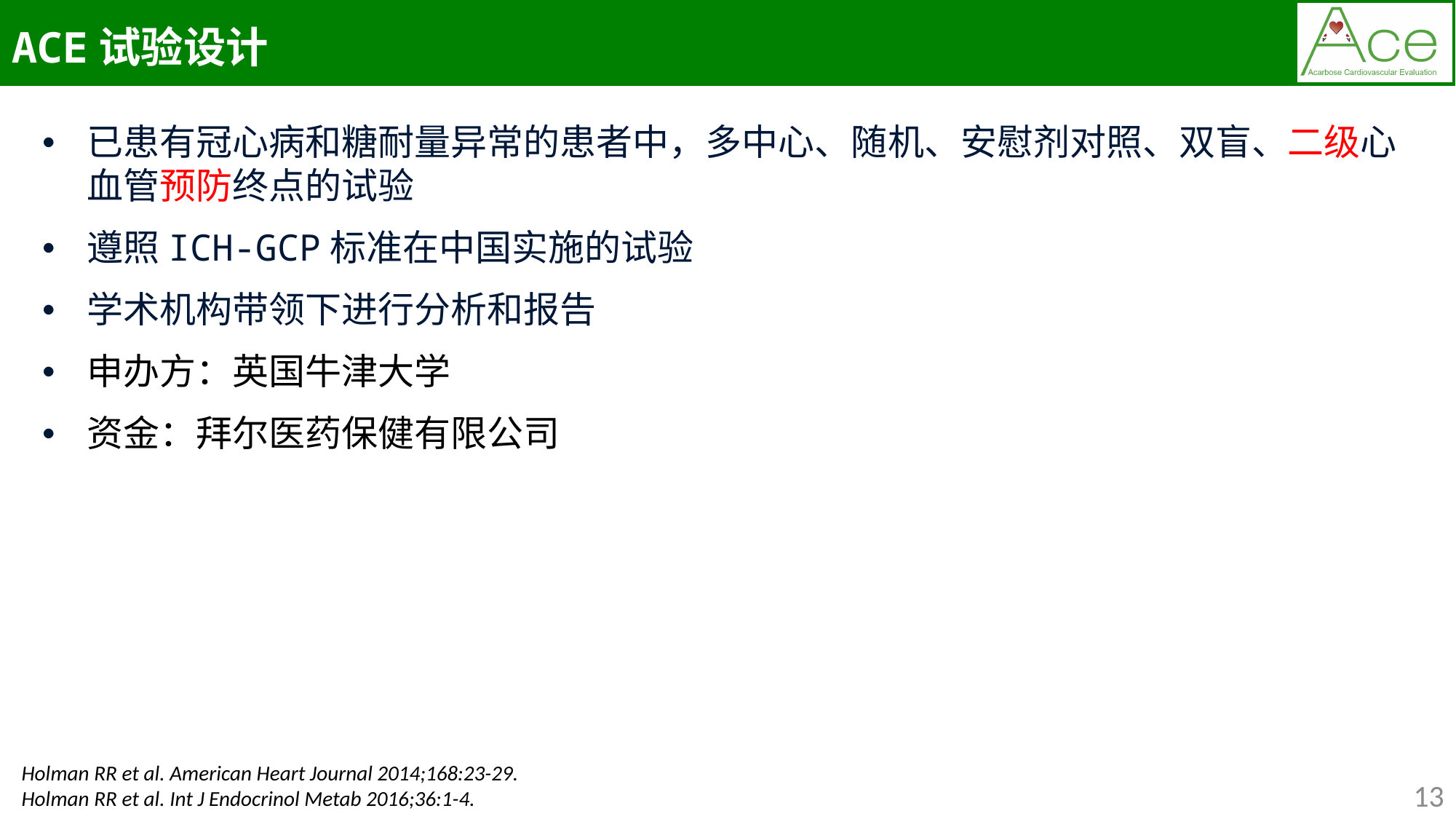

ACE试验设计
已患有冠心病和糖耐量异常的患者中，多中心、随机、安慰剂对照、双盲、二级心血管预防终点的试验
遵照ICH-GCP标准在中国实施的试验
学术机构带领下进行分析和报告
申办方：英国牛津大学
资金：拜尔医药保健有限公司
Holman RR et al. American Heart Journal 2014;168:23-29.
Holman RR et al. Int J Endocrinol Metab 2016;36:1-4.
13